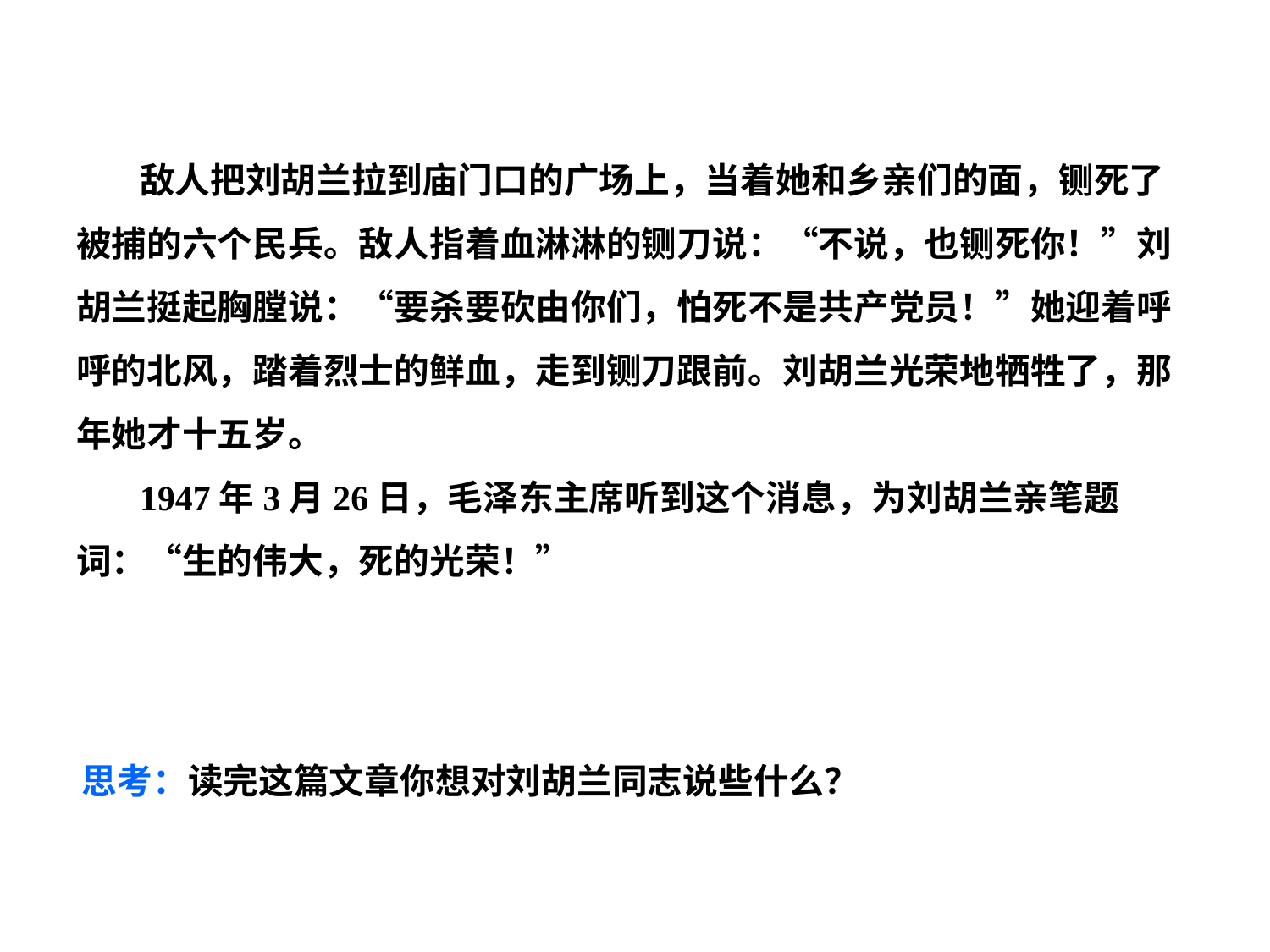

敌人把刘胡兰拉到庙门口的广场上，当着她和乡亲们的面，铡死了被捕的六个民兵。敌人指着血淋淋的铡刀说：“不说，也铡死你！”刘胡兰挺起胸膛说：“要杀要砍由你们，怕死不是共产党员！”她迎着呼呼的北风，踏着烈士的鲜血，走到铡刀跟前。刘胡兰光荣地牺牲了，那年她才十五岁。
1947年3月26日，毛泽东主席听到这个消息，为刘胡兰亲笔题词：“生的伟大，死的光荣！”
思考：读完这篇文章你想对刘胡兰同志说些什么？